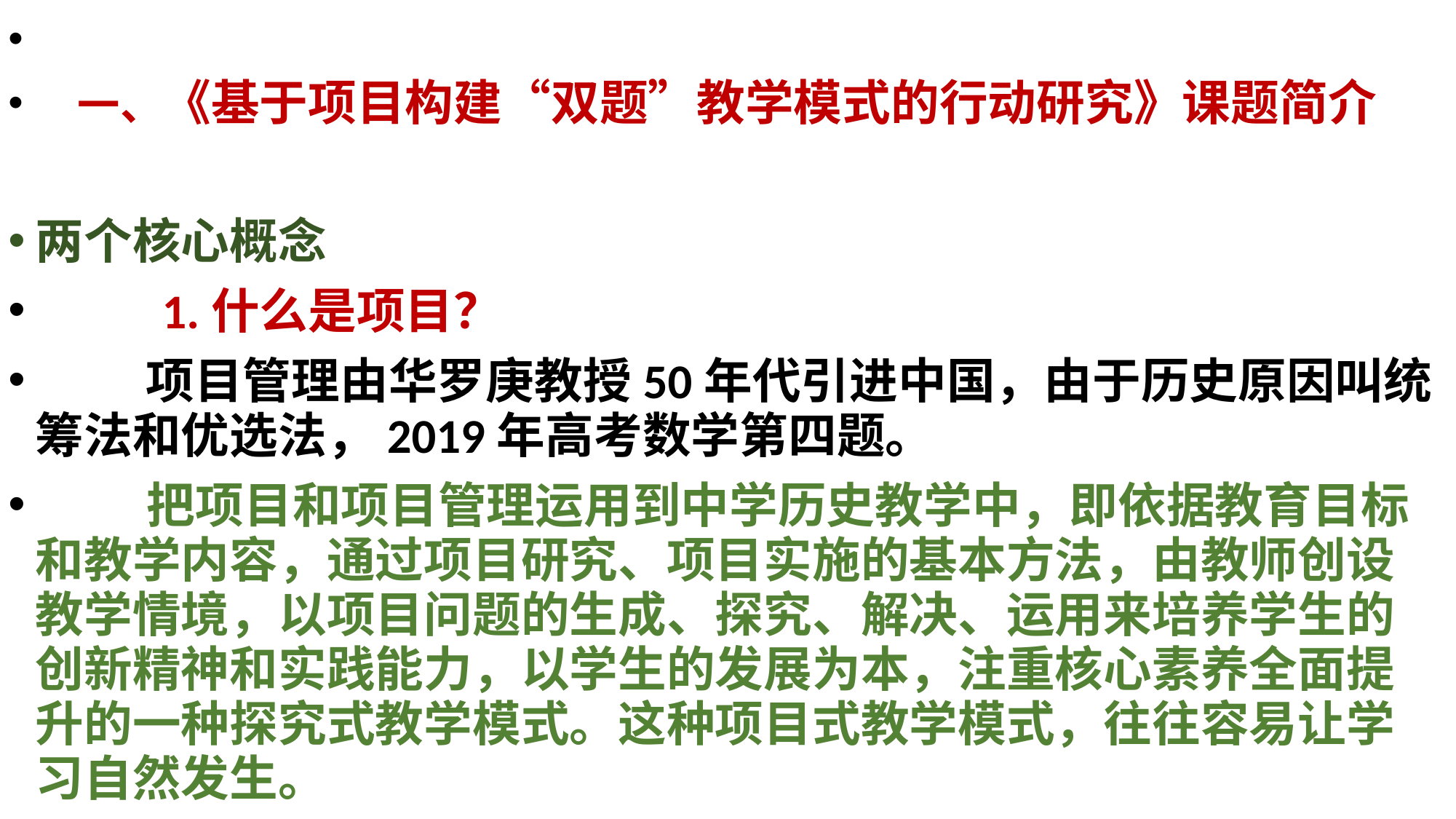

一、《基于项目构建“双题”教学模式的行动研究》课题简介

两个核心概念
     　1.什么是项目？
         项目管理由华罗庚教授50年代引进中国，由于历史原因叫统筹法和优选法，2019年高考数学第四题。
         把项目和项目管理运用到中学历史教学中，即依据教育目标和教学内容，通过项目研究、项目实施的基本方法，由教师创设教学情境，以项目问题的生成、探究、解决、运用来培养学生的创新精神和实践能力，以学生的发展为本，注重核心素养全面提升的一种探究式教学模式。这种项目式教学模式，往往容易让学习自然发生。

#